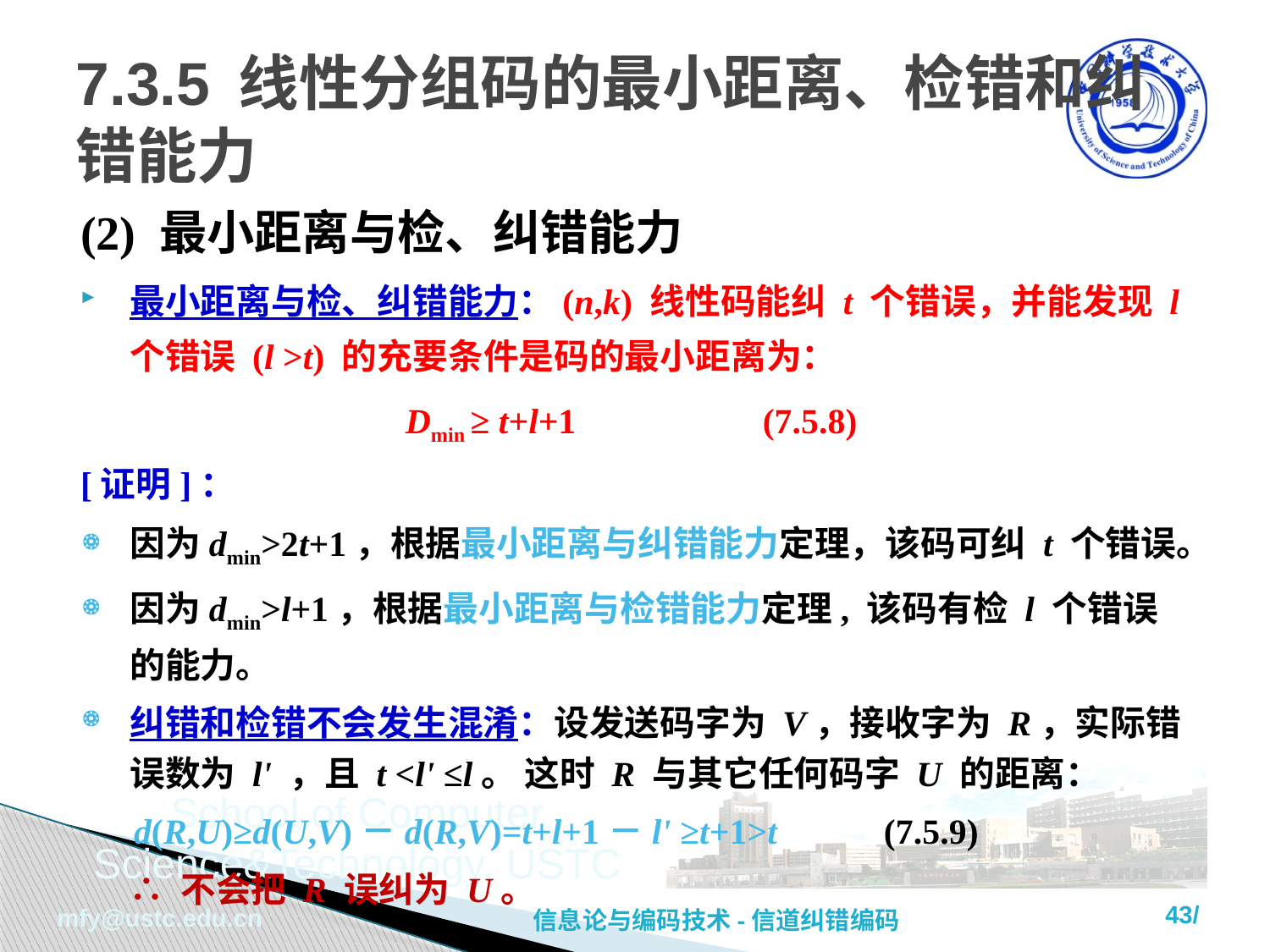

# 7.3.5 线性分组码的最小距离、检错和纠错能力
(2) 最小距离与检、纠错能力
最小距离与检、纠错能力：(n,k) 线性码能纠 t 个错误，并能发现 l 个错误 (l >t) 的充要条件是码的最小距离为：
Dmin ≥ t+l+1                     (7.5.8)
[证明]：
因为dmin>2t+1，根据最小距离与纠错能力定理，该码可纠 t 个错误。
因为dmin>l+1，根据最小距离与检错能力定理, 该码有检 l 个错误的能力。
纠错和检错不会发生混淆：设发送码字为 V，接收字为 R，实际错误数为 l' ，且 t <l' ≤l。 这时 R 与其它任何码字 U 的距离：
      d(R,U)≥d(U,V)－d(R,V)=t+l+1－l' ≥t+1>t            (7.5.9)
      ∴ 不会把 R 误纠为 U。